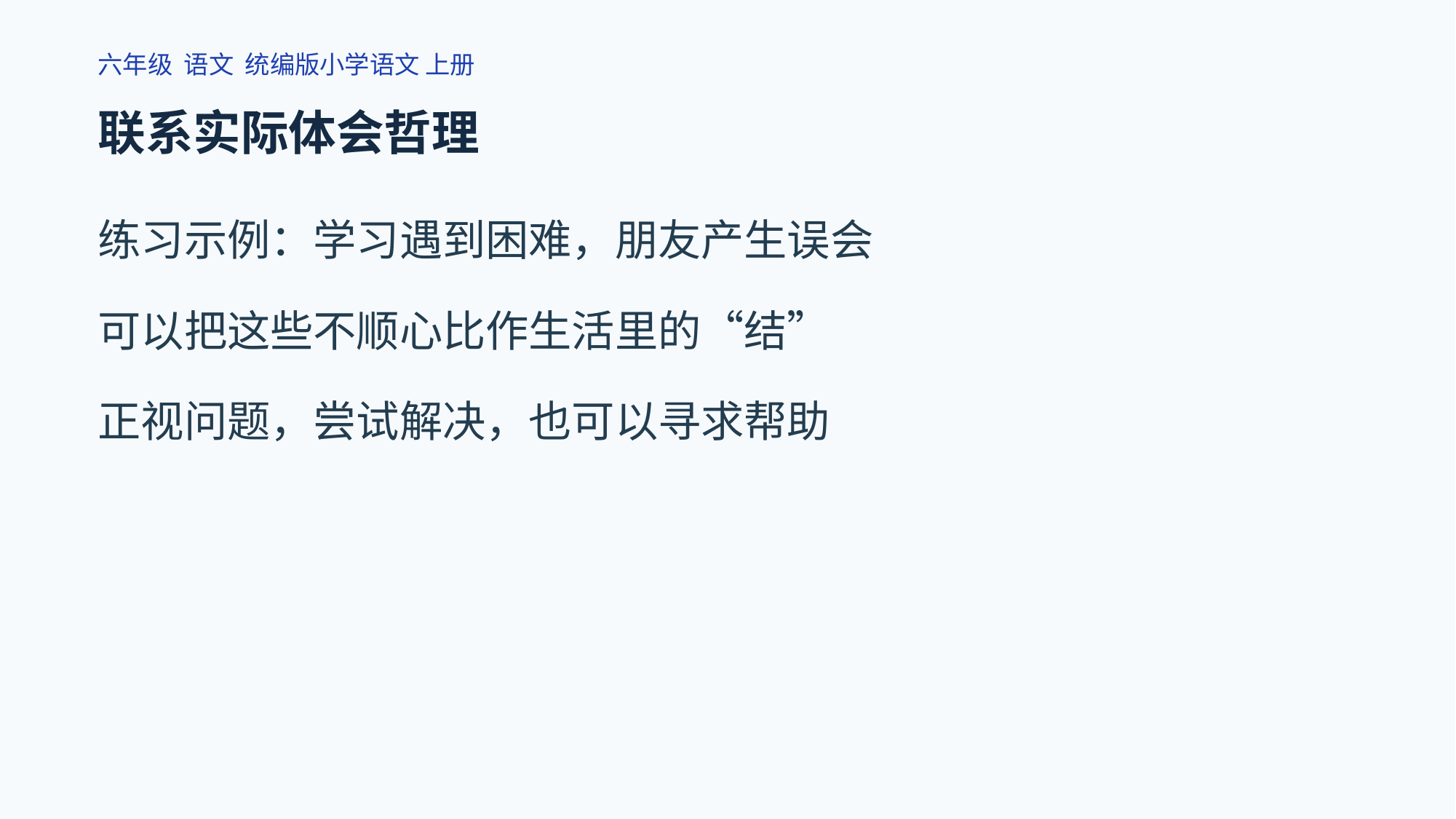

六年级  语文  统编版小学语文 上册
联系实际体会哲理
练习示例：学习遇到困难，朋友产生误会
可以把这些不顺心比作生活里的“结”
正视问题，尝试解决，也可以寻求帮助